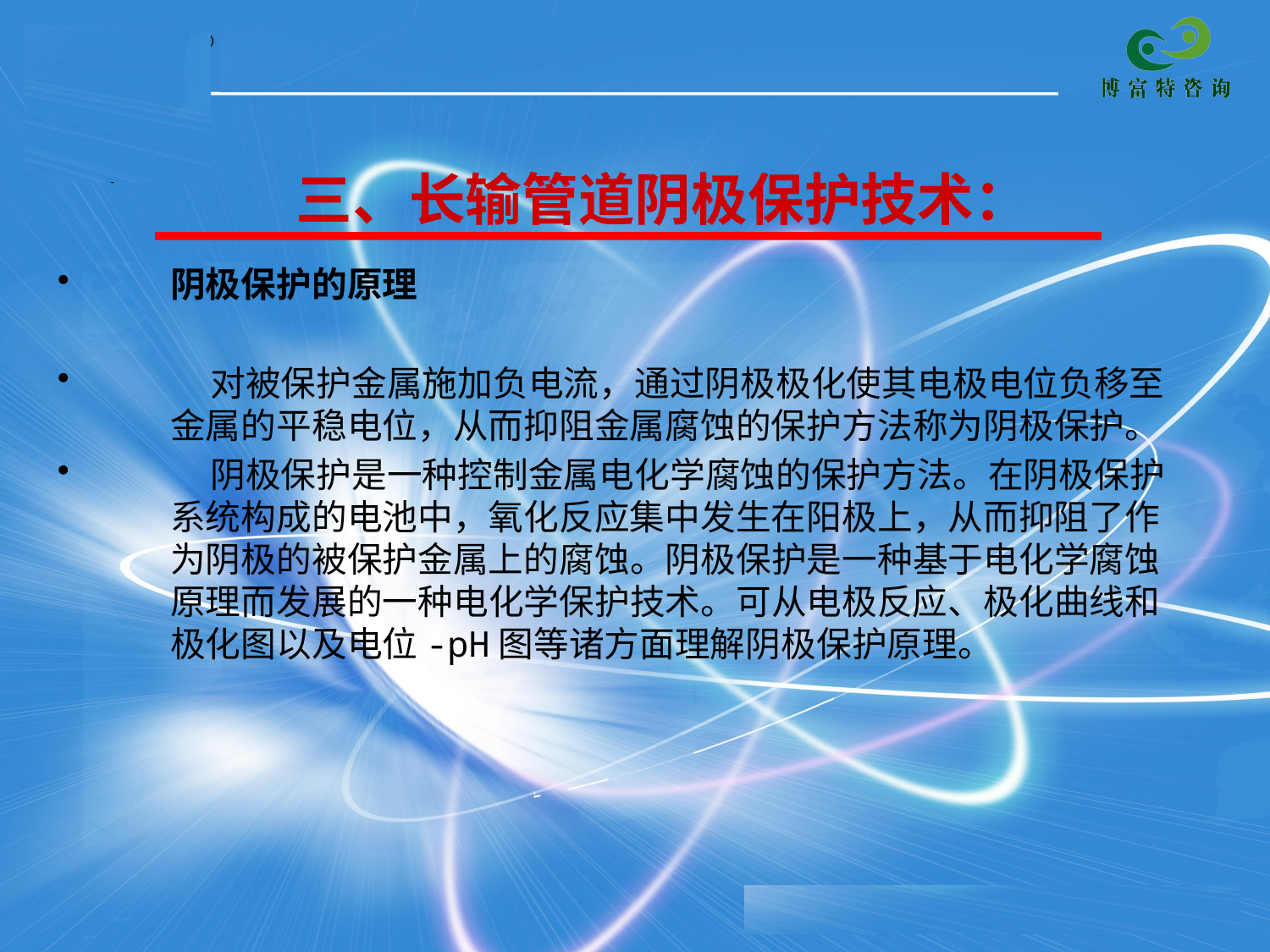

# 三、长输管道阴极保护技术：

阴极保护的原理

    对被保护金属施加负电流，通过阴极极化使其电极电位负移至金属的平稳电位，从而抑阻金属腐蚀的保护方法称为阴极保护。
    阴极保护是一种控制金属电化学腐蚀的保护方法。在阴极保护系统构成的电池中，氧化反应集中发生在阳极上，从而抑阻了作为阴极的被保护金属上的腐蚀。阴极保护是一种基于电化学腐蚀原理而发展的一种电化学保护技术。可从电极反应、极化曲线和极化图以及电位-pH图等诸方面理解阴极保护原理。